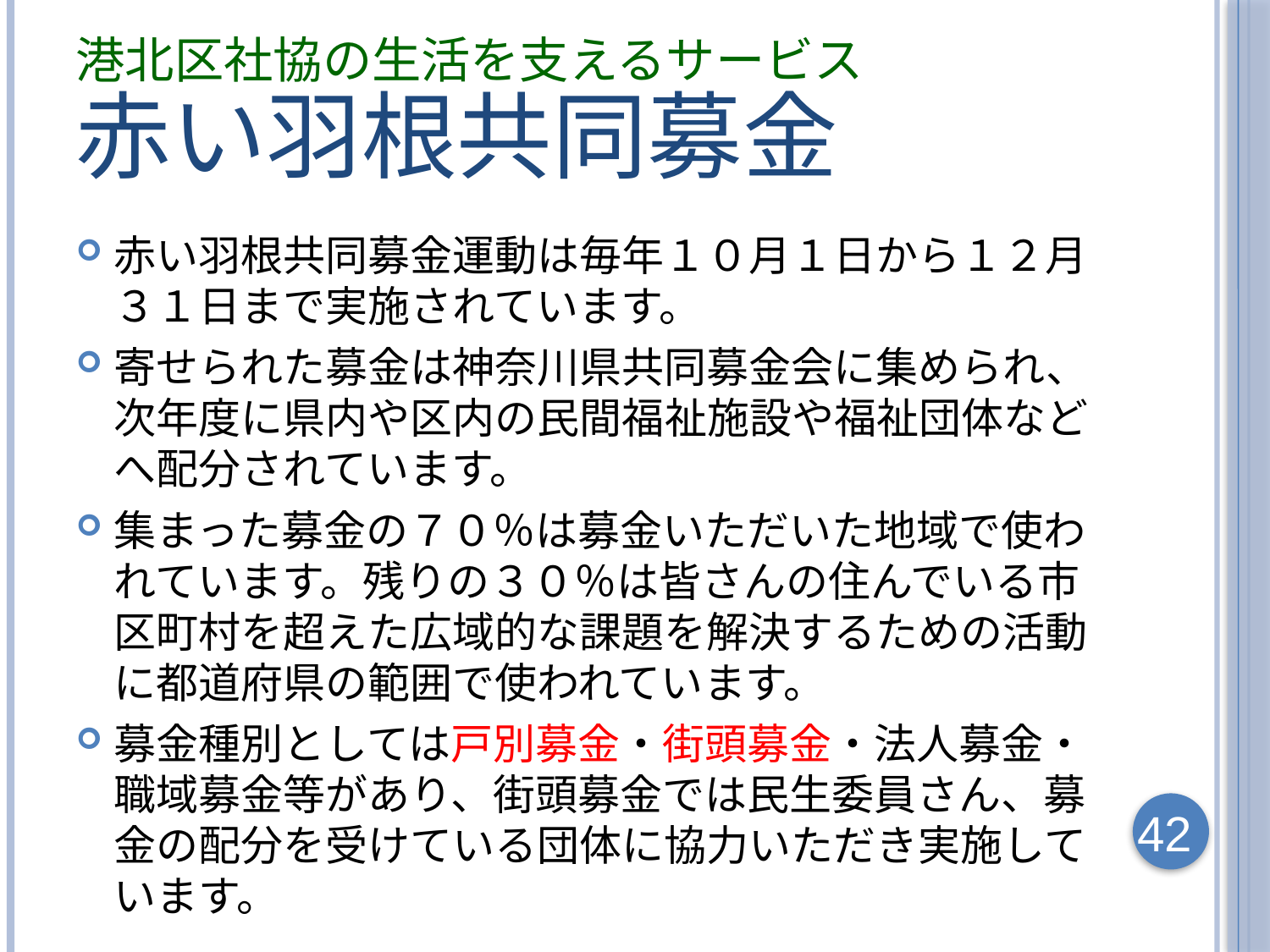

港北区社協の生活を支えるサービス
# 赤い羽根共同募金
赤い羽根共同募金運動は毎年１０月１日から１２月３１日まで実施されています。
寄せられた募金は神奈川県共同募金会に集められ、次年度に県内や区内の民間福祉施設や福祉団体などへ配分されています。
集まった募金の７０％は募金いただいた地域で使われています。残りの３０％は皆さんの住んでいる市区町村を超えた広域的な課題を解決するための活動に都道府県の範囲で使われています。
募金種別としては戸別募金・街頭募金・法人募金・職域募金等があり、街頭募金では民生委員さん、募金の配分を受けている団体に協力いただき実施しています。
42